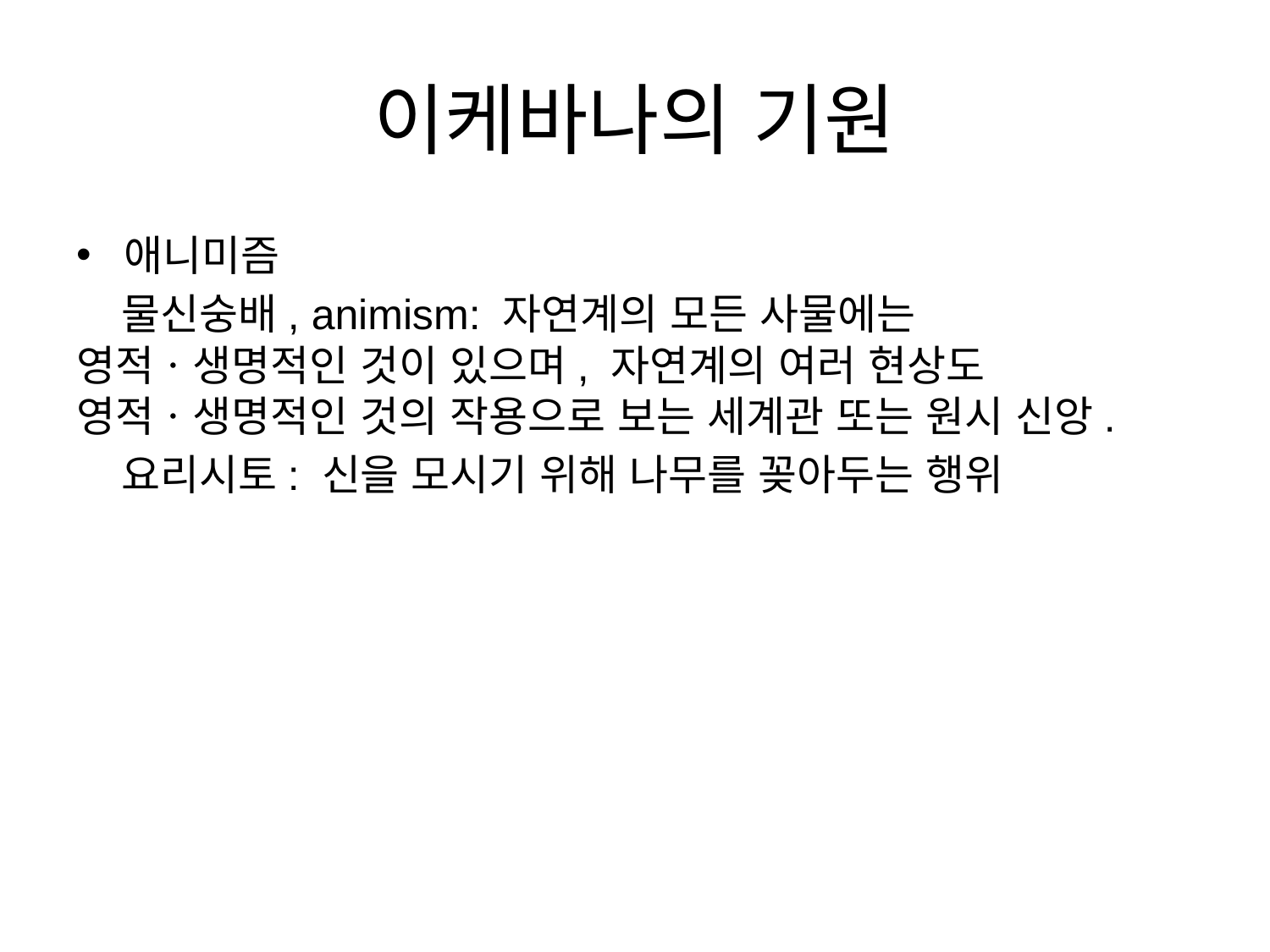

# 이케바나의 기원
애니미즘
   물신숭배, animism: 자연계의 모든 사물에는 영적ㆍ생명적인 것이 있으며, 자연계의 여러 현상도 영적ㆍ생명적인 것의 작용으로 보는 세계관 또는 원시 신앙.
   요리시토: 신을 모시기 위해 나무를 꽂아두는 행위